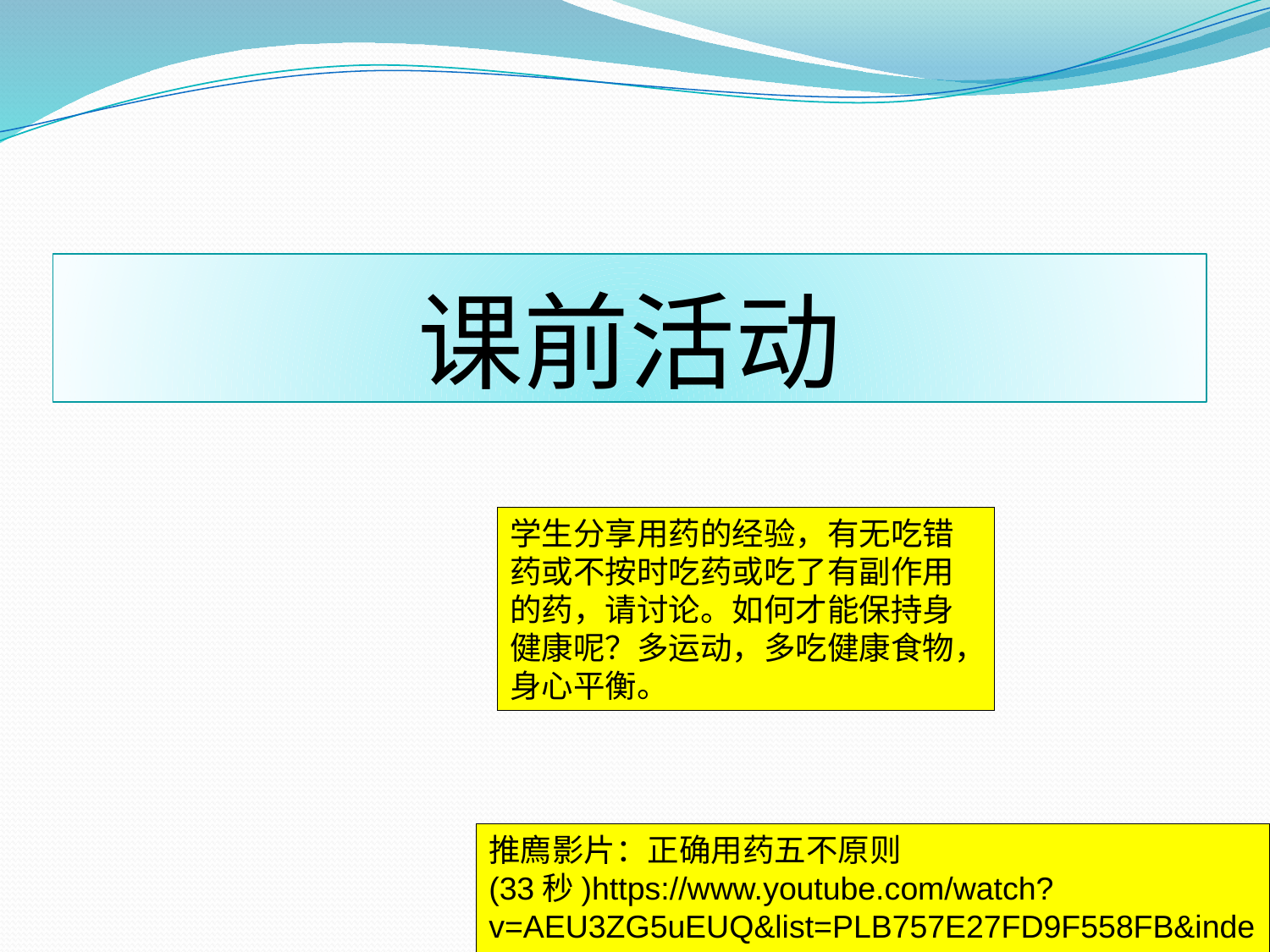

# 课前活动
学生分享用药的经验，有无吃错药或不按时吃药或吃了有副作用的药，请讨论。如何才能保持身健康呢？多运动，多吃健康食物，身心平衡。
推廌影片：正确用药五不原则 (33秒)https://www.youtube.com/watch?v=AEU3ZG5uEUQ&list=PLB757E27FD9F558FB&index=2